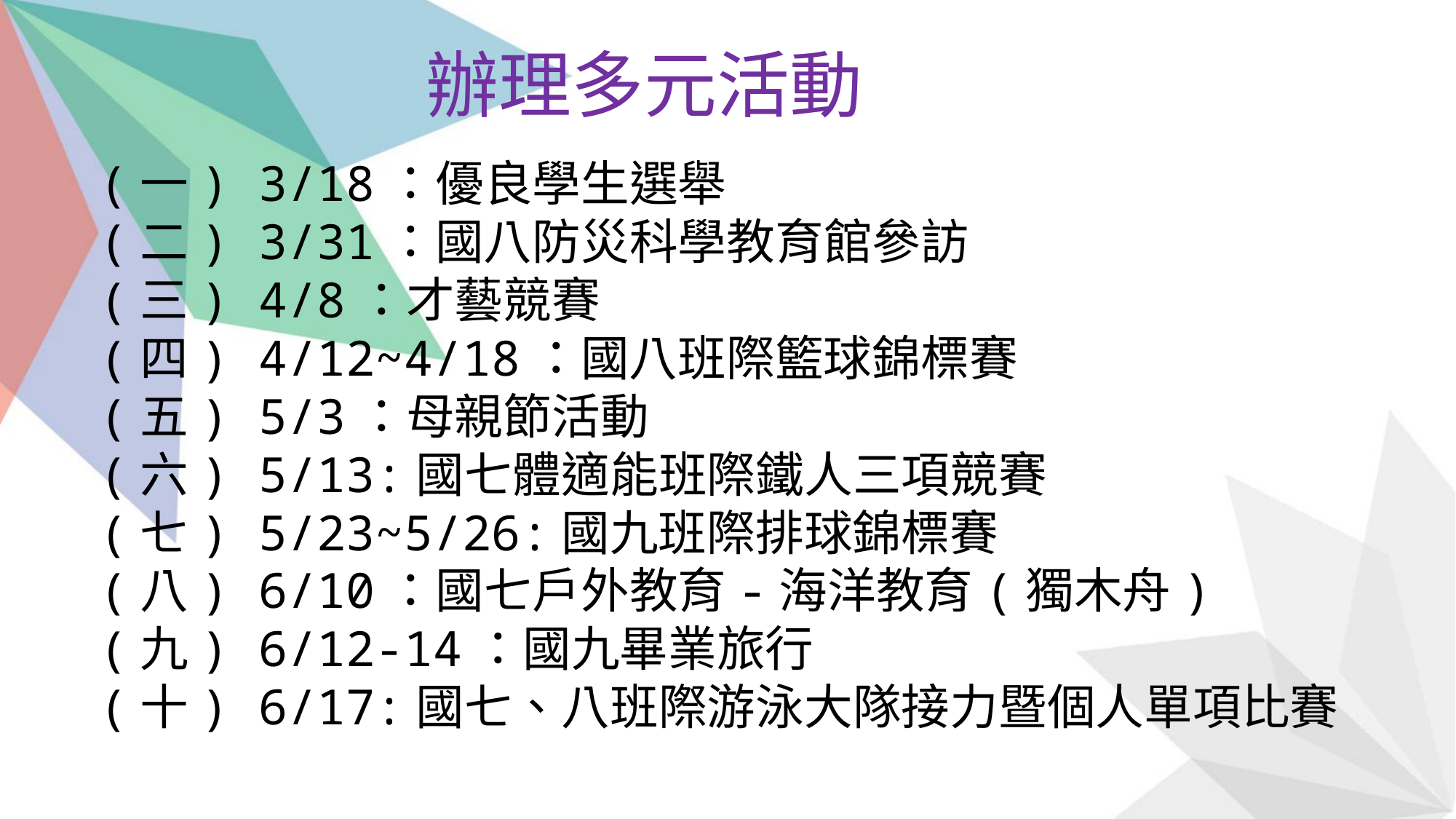

# 辦理多元活動
(一) 3/18：優良學生選舉
(二) 3/31：國八防災科學教育館參訪
(三) 4/8：才藝競賽
(四) 4/12~4/18：國八班際籃球錦標賽
(五) 5/3：母親節活動
(六) 5/13:國七體適能班際鐵人三項競賽
(七) 5/23~5/26:國九班際排球錦標賽
(八) 6/10：國七戶外教育-海洋教育(獨木舟)
(九) 6/12-14：國九畢業旅行
(十) 6/17:國七、八班際游泳大隊接力暨個人單項比賽